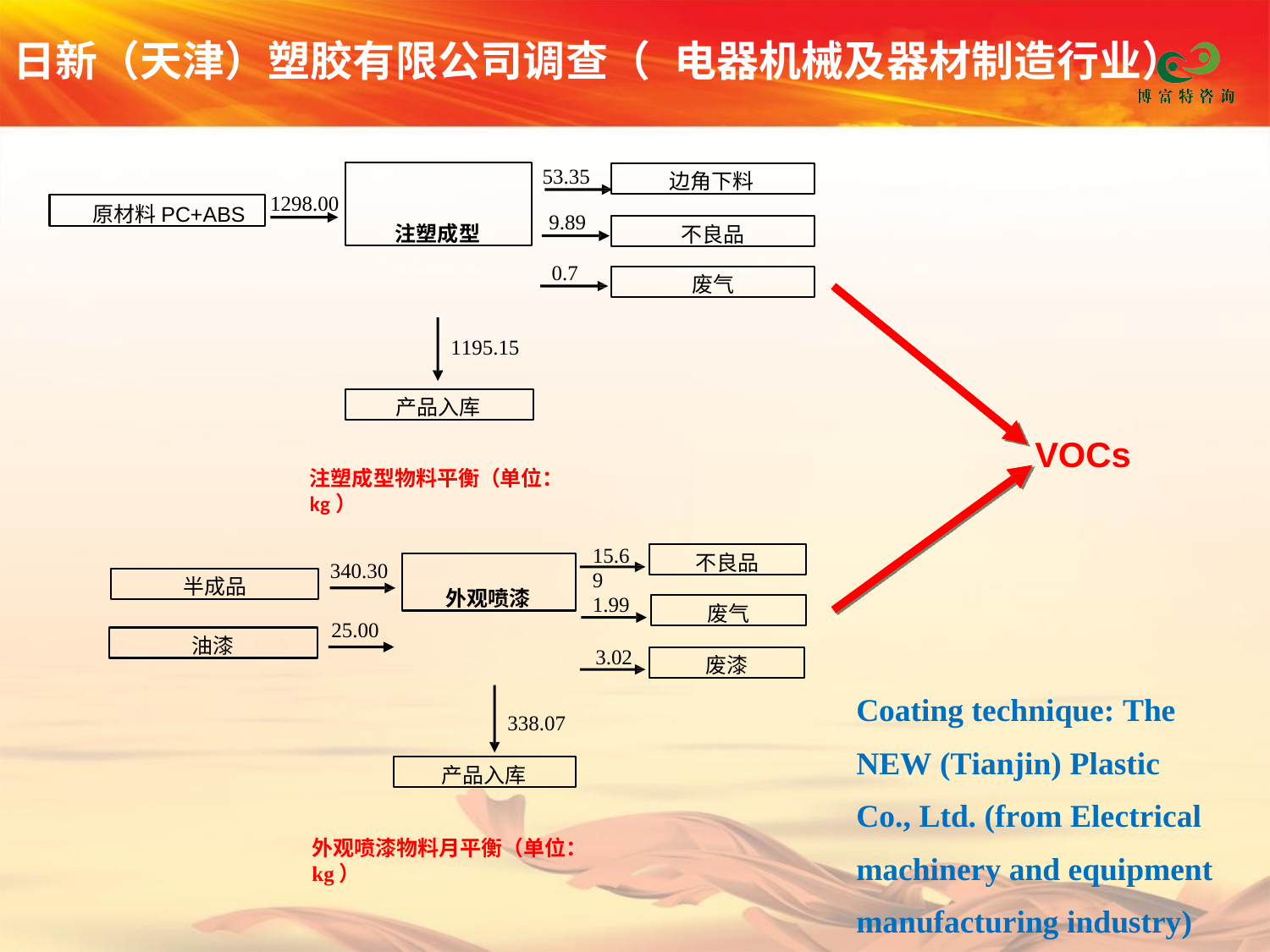

# 日新（天津）塑胶有限公司调查（	电器机械及器材制造行业）

注塑成型
53.35
边角下料

1298.00
原材料PC+ABS
9.89

不良品

0.7
废气

1195.15
产品入库
VOCs

注塑成型物料平衡（单位：kg）
15.6
9
1.99
不良品

外观喷漆
340.30

半成品

废气

25.00

油漆

3.02
废漆

Coating technique: The NEW (Tianjin) Plastic Co., Ltd. (from Electrical machinery and equipment manufacturing industry)

338.07
产品入库

外观喷漆物料月平衡（单位：kg）